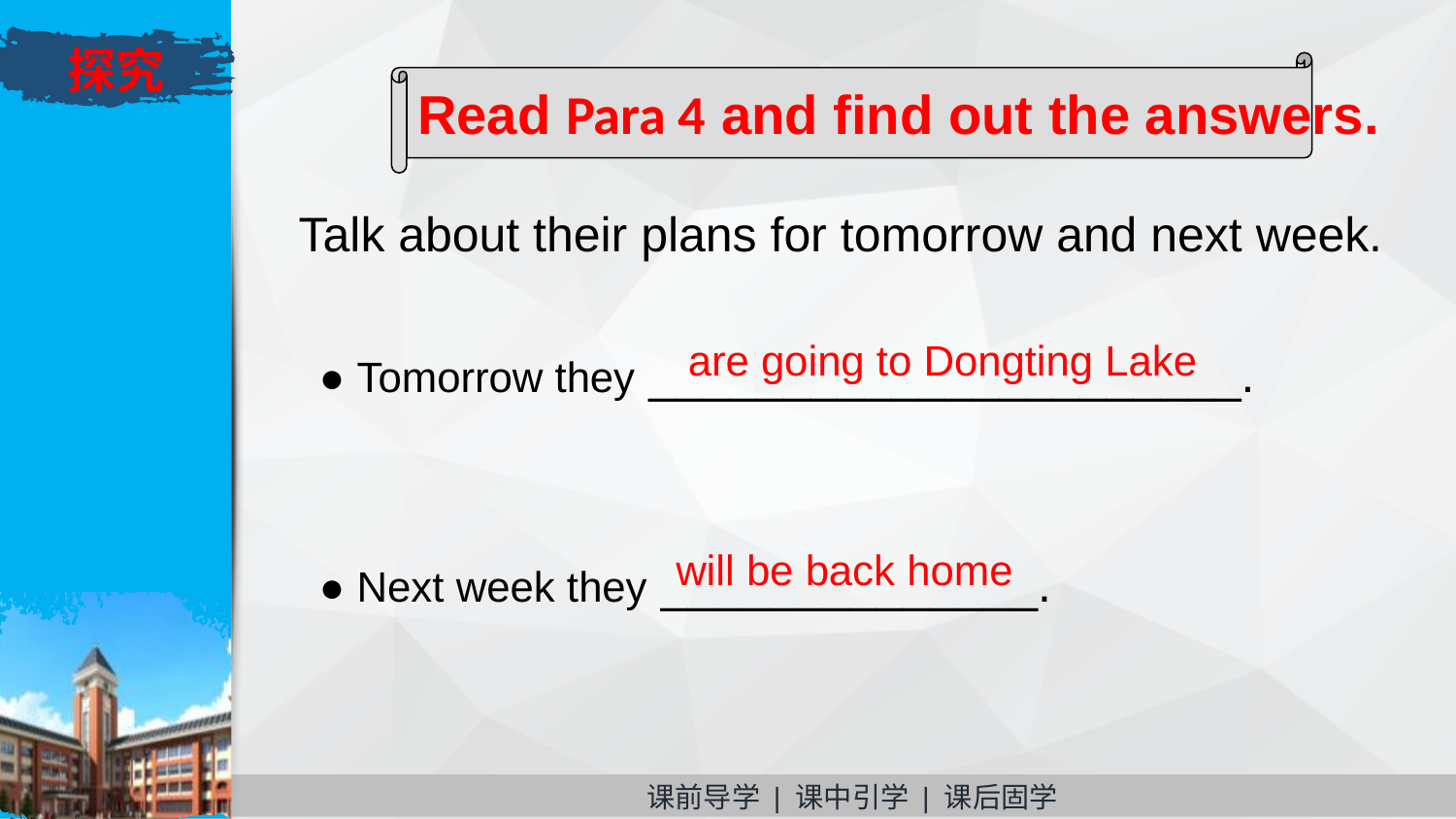

探究
Read Para 4 and find out the answers.
Talk about their plans for tomorrow and next week.
● Tomorrow they ______________________.
are going to Dongting Lake
● Next week they ______________.
will be back home